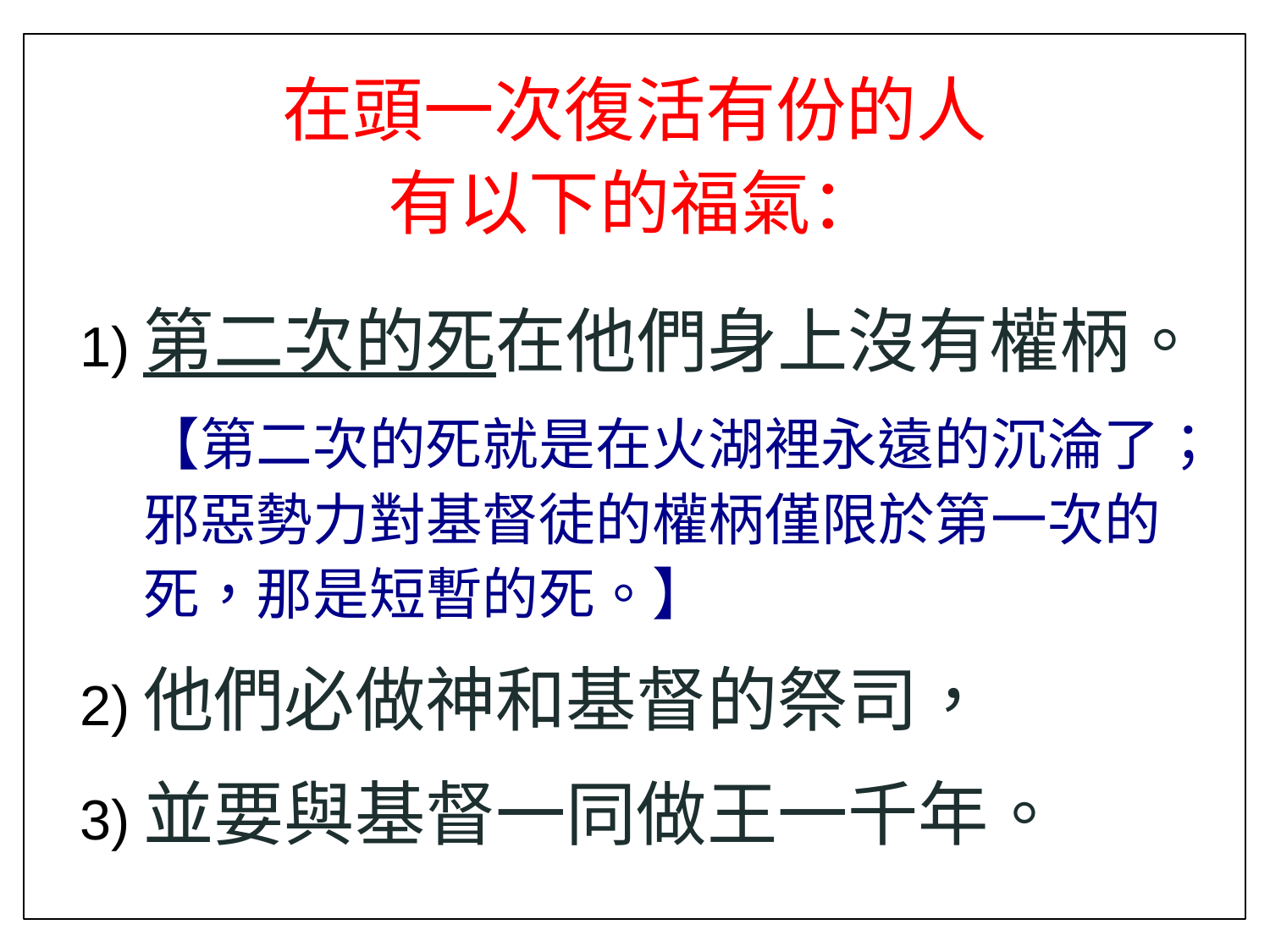

在頭一次復活有份的人
有以下的福氣：
第二次的死在他們身上沒有權柄。
【第二次的死就是在火湖裡永遠的沉淪了；邪惡勢力對基督徒的權柄僅限於第一次的死，那是短暫的死。】
他們必做神和基督的祭司，
並要與基督一同做王一千年。